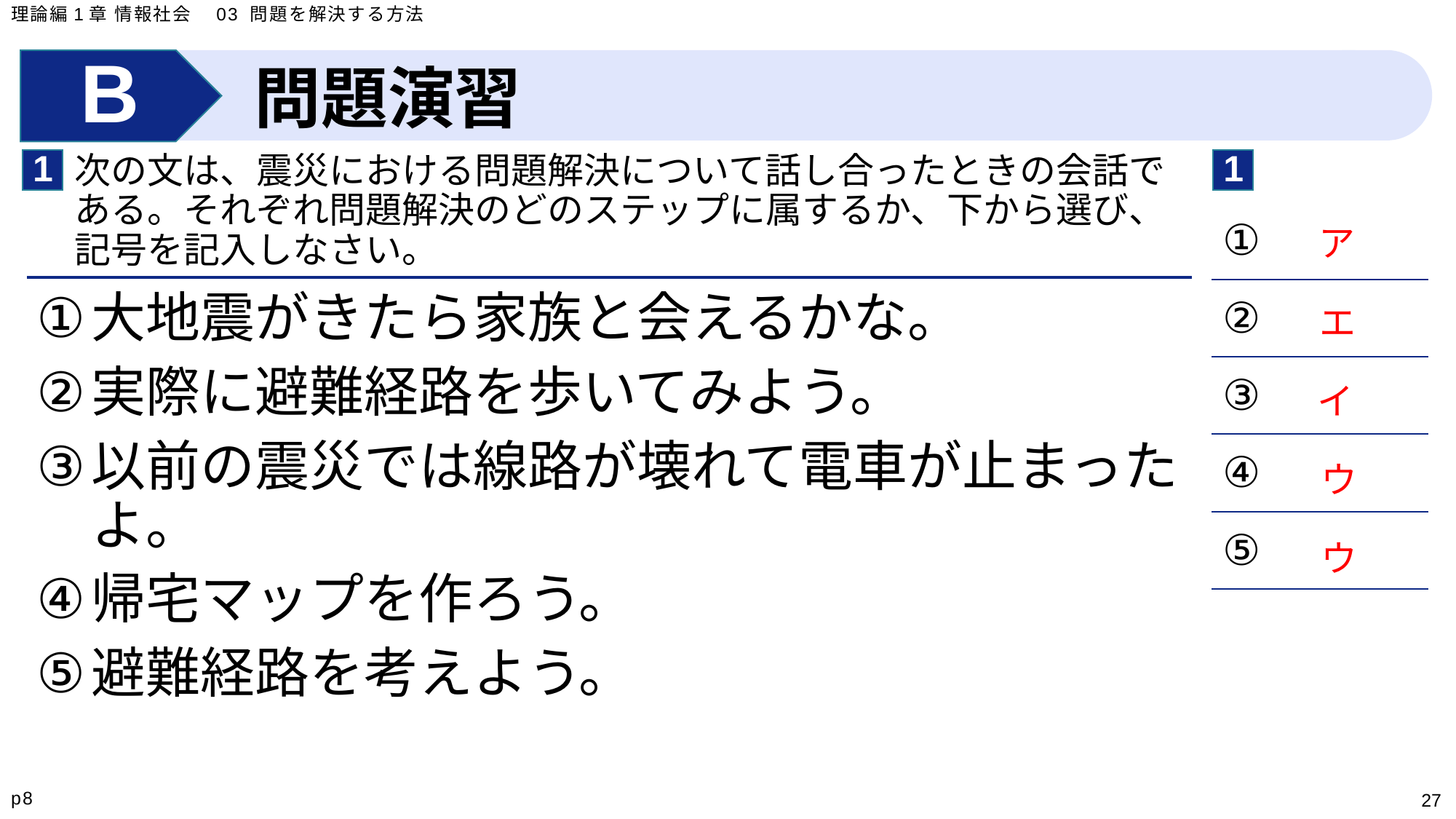

理論編1章 情報社会　03 問題を解決する方法
問題演習
1
1
次の文は、震災における問題解決について話し合ったときの会話である。それぞれ問題解決のどのステップに属するか、下から選び、記号を記入しなさい。
| ① |
| --- |
| ② |
| ③ |
| ④ |
| ⑤ |
ア
大地震がきたら家族と会えるかな。
実際に避難経路を歩いてみよう。
以前の震災では線路が壊れて電車が止まったよ。
帰宅マップを作ろう。
避難経路を考えよう。

エ
イ
ウ
ウ
p8
27